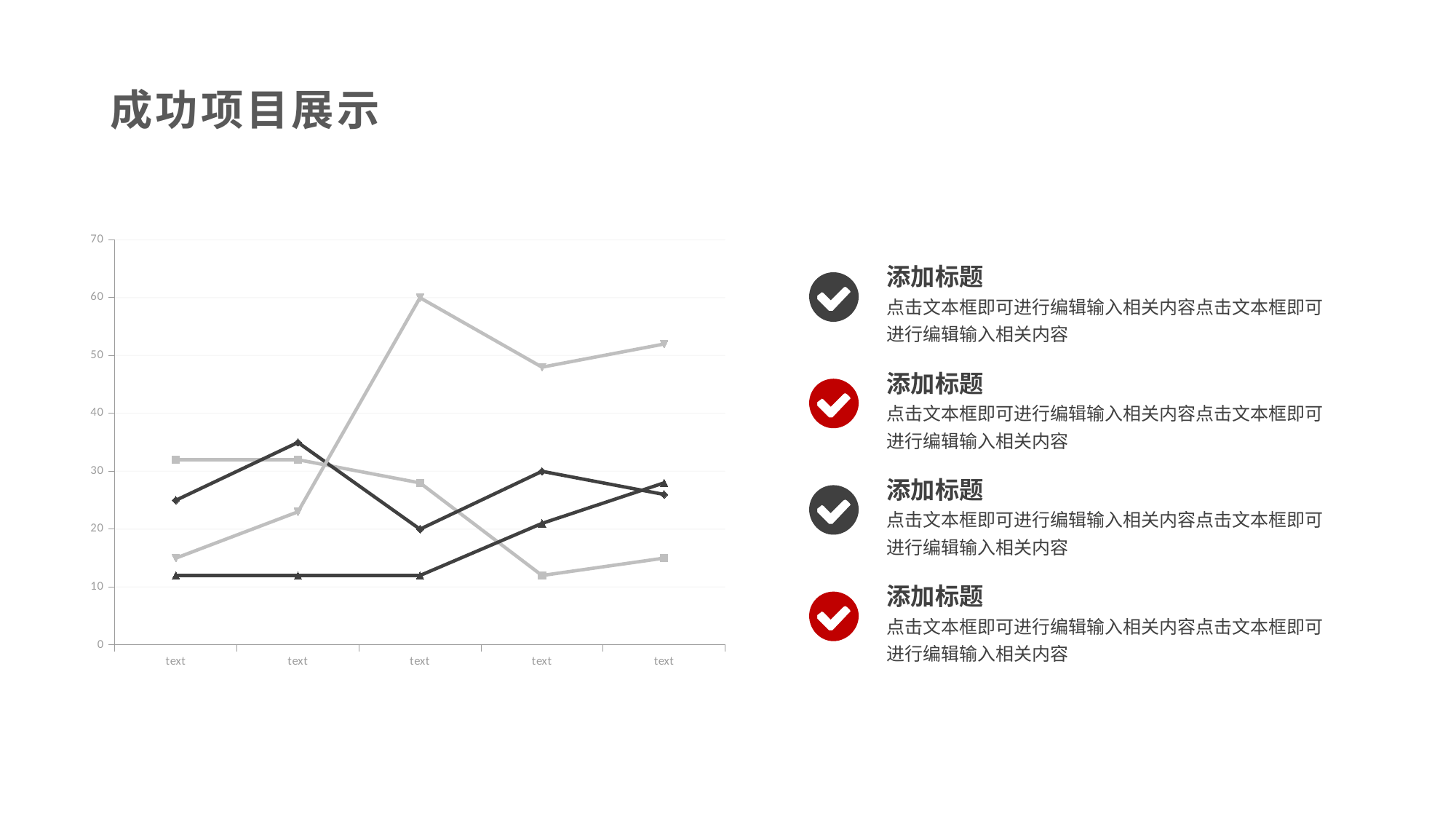

成功项目展示

### Chart

| Category | Series 1 | Series 12 | Series 13 | Series 2 |
|---|---|---|---|---|
| text | 32.0 | 25.0 | 15.0 | 12.0 |
| text | 32.0 | 35.0 | 23.0 | 12.0 |
| text | 28.0 | 20.0 | 60.0 | 12.0 |
| text | 12.0 | 30.0 | 48.0 | 21.0 |
| text | 15.0 | 26.0 | 52.0 | 28.0 |
添加标题

点击文本框即可进行编辑输入相关内容点击文本框即可进行编辑输入相关内容
添加标题

点击文本框即可进行编辑输入相关内容点击文本框即可进行编辑输入相关内容
添加标题

点击文本框即可进行编辑输入相关内容点击文本框即可进行编辑输入相关内容
添加标题

点击文本框即可进行编辑输入相关内容点击文本框即可进行编辑输入相关内容